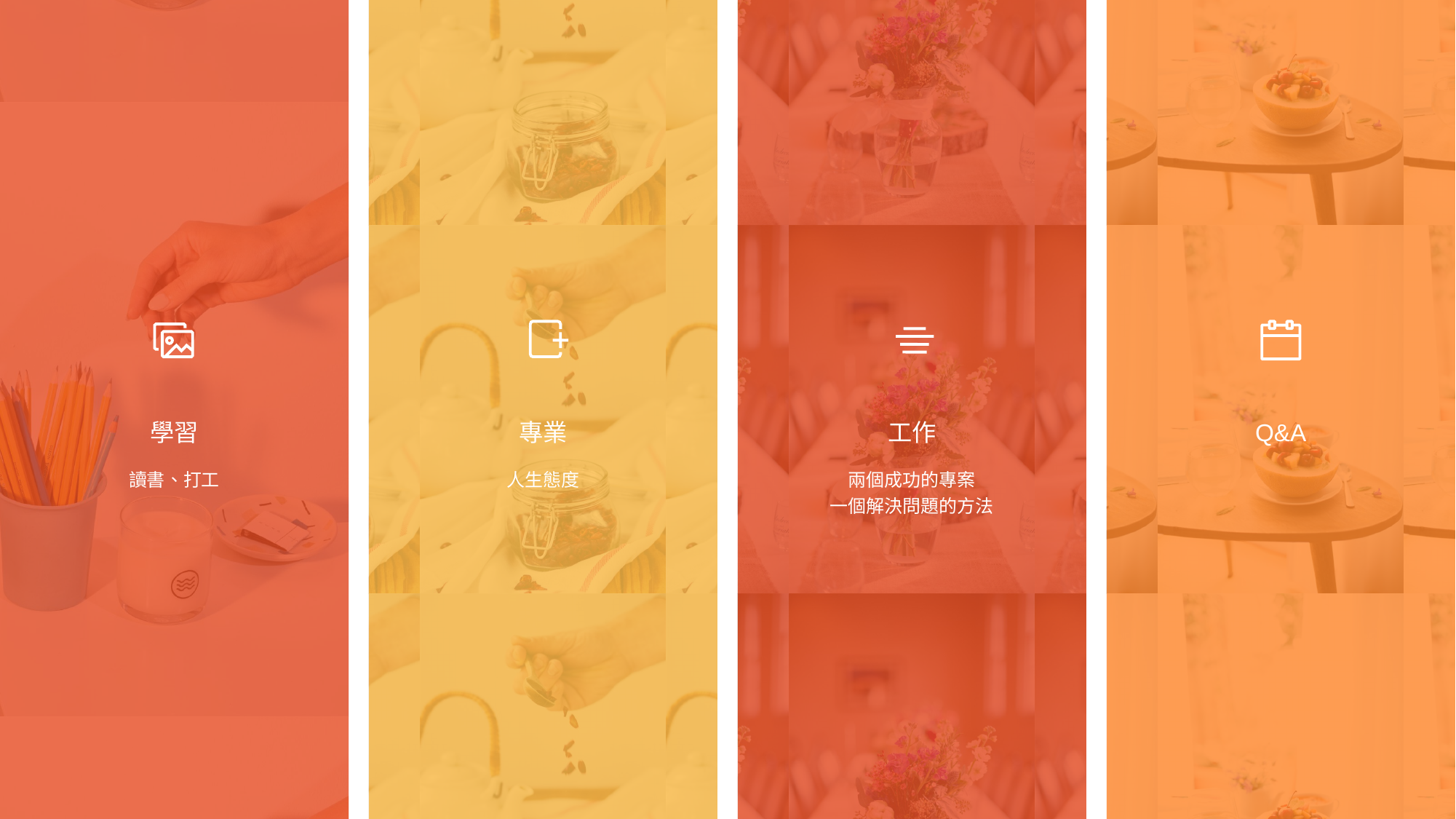

學習
讀書、打工

專業
人生態度

工作
兩個成功的專案
一個解決問題的方法

Q&A